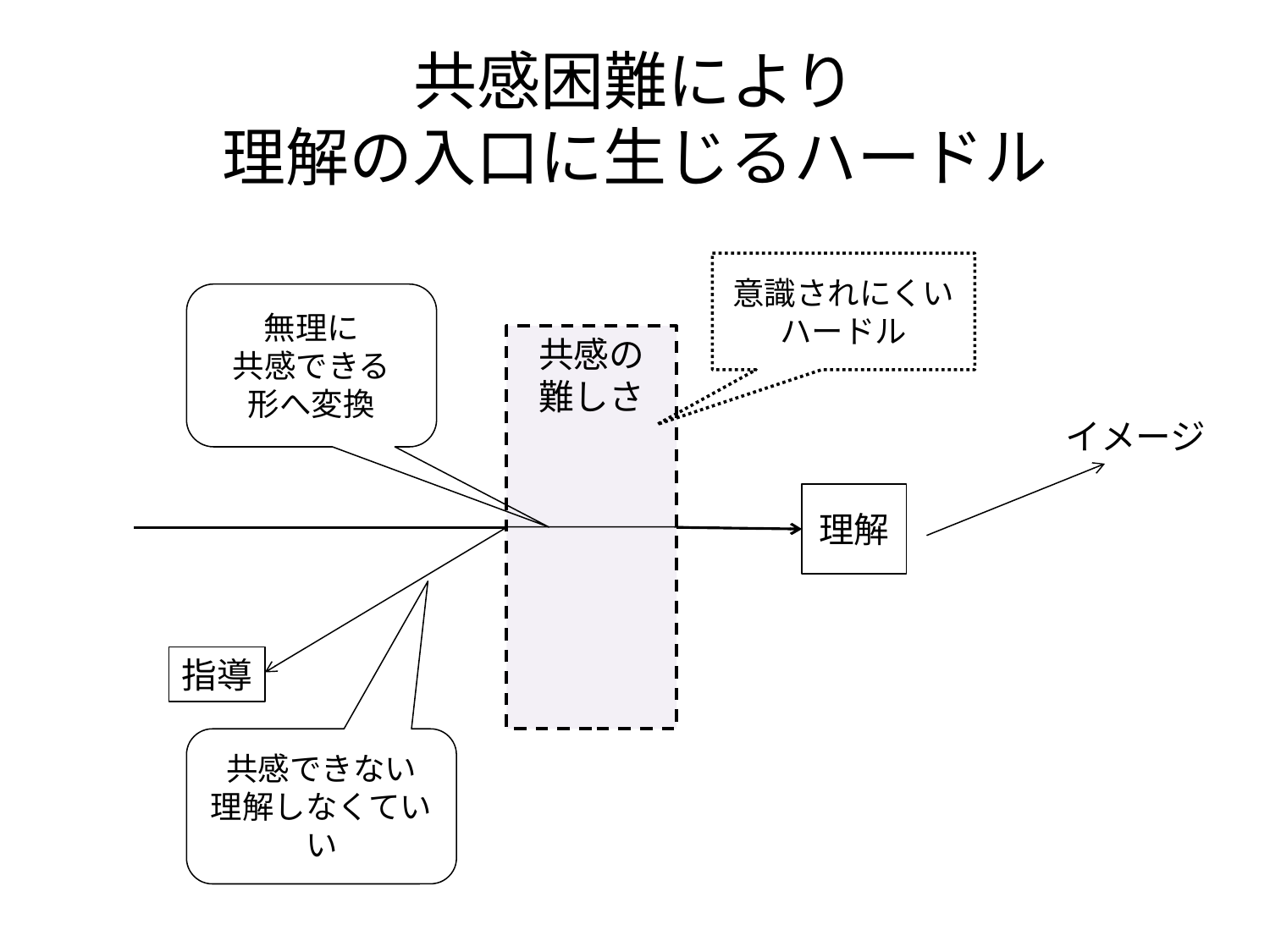

# 共感困難により 理解の入口に生じるハードル
意識されにくいハードル
無理に
共感できる
形へ変換
共感の
難しさ
イメージ
理解
指導
共感できない
理解しなくていい